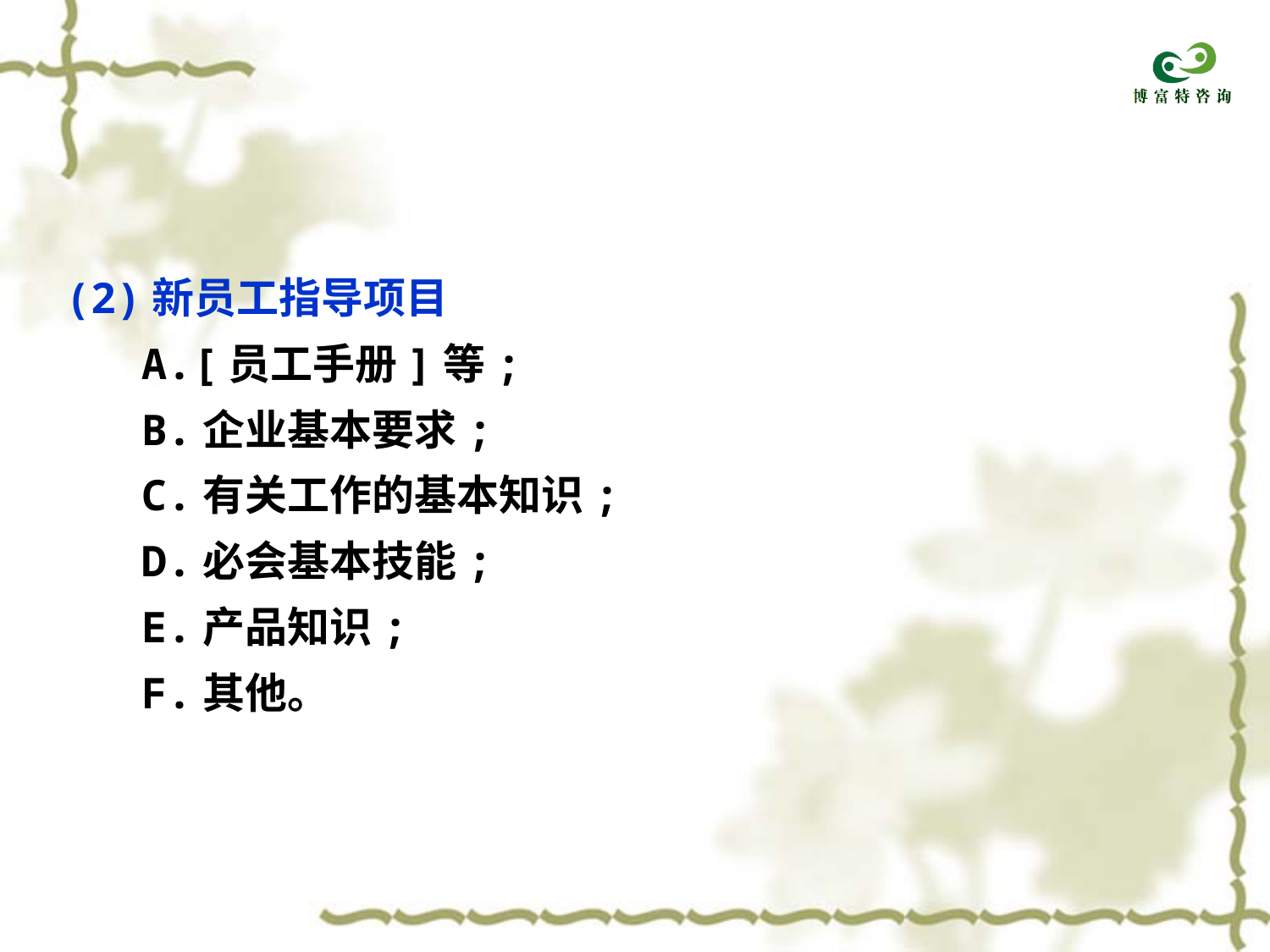

(2)新员工指导项目
   A.[员工手册]等;
   B.企业基本要求;
   C.有关工作的基本知识;
   D.必会基本技能;
   E.产品知识;
   F.其他。